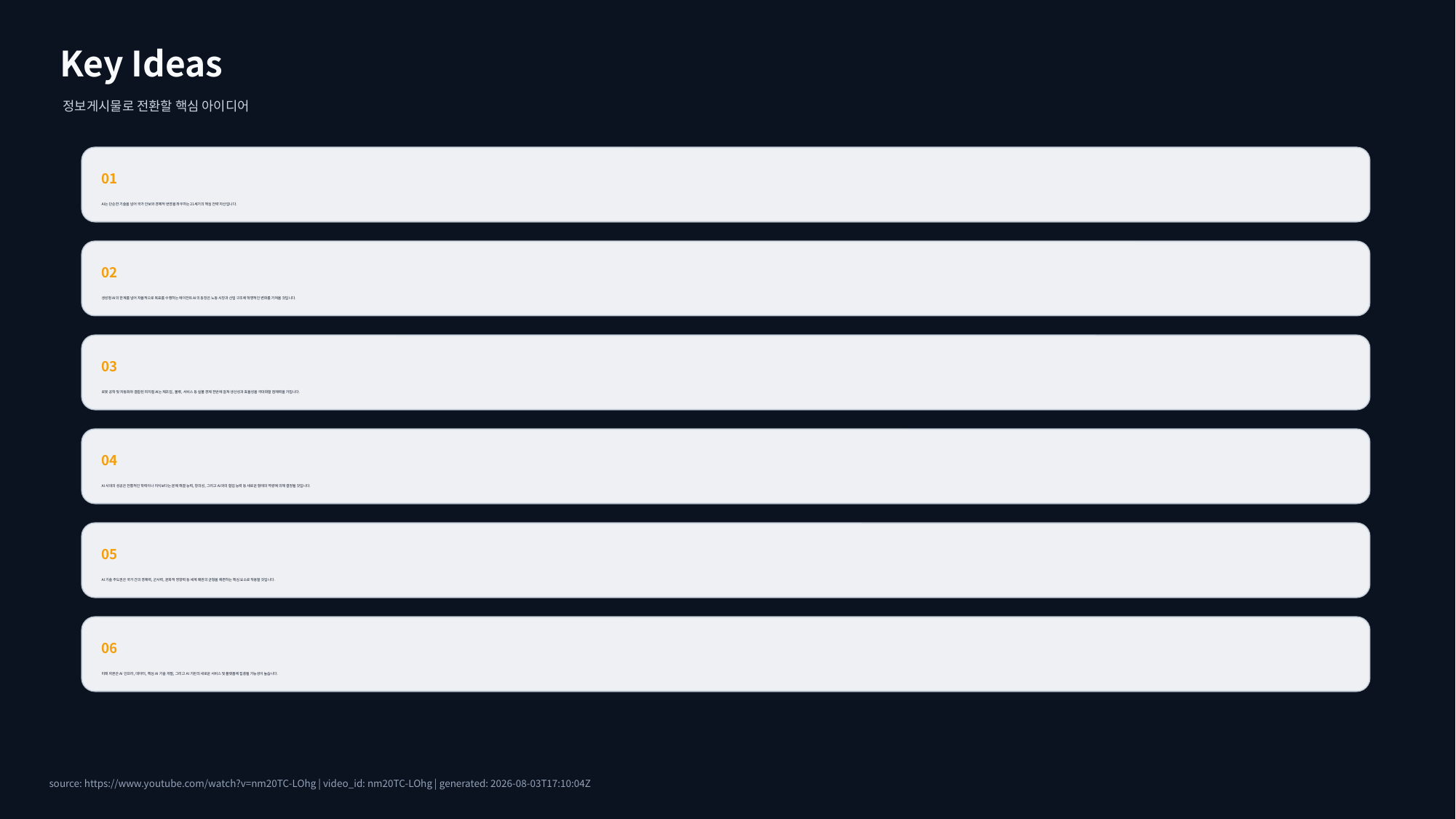

Key Ideas
정보게시물로 전환할 핵심 아이디어

01
AI는 단순한 기술을 넘어 국가 안보와 경제적 번영을 좌우하는 21세기의 핵심 전략 자산입니다.

02
생성형 AI의 한계를 넘어 자율적으로 목표를 수행하는 에이전트 AI의 등장은 노동 시장과 산업 구조에 혁명적인 변화를 가져올 것입니다.

03
로봇 공학 및 자동화와 결합된 피지컬 AI는 제조업, 물류, 서비스 등 실물 경제 전반에 걸쳐 생산성과 효율성을 극대화할 잠재력을 가집니다.

04
AI 시대의 성공은 전통적인 학력이나 지식보다는 문제 해결 능력, 창의성, 그리고 AI와의 협업 능력 등 새로운 형태의 역량에 의해 결정될 것입니다.

05
AI 기술 주도권은 국가 간의 경제력, 군사력, 문화적 영향력 등 세계 패권의 균형을 재편하는 핵심 요소로 작용할 것입니다.

06
미래 자본은 AI 인프라, 데이터, 핵심 AI 기술 개발, 그리고 AI 기반의 새로운 서비스 및 플랫폼에 집중될 가능성이 높습니다.
source: https://www.youtube.com/watch?v=nm20TC-LOhg | video_id: nm20TC-LOhg | generated: 2026-08-03T17:10:04Z